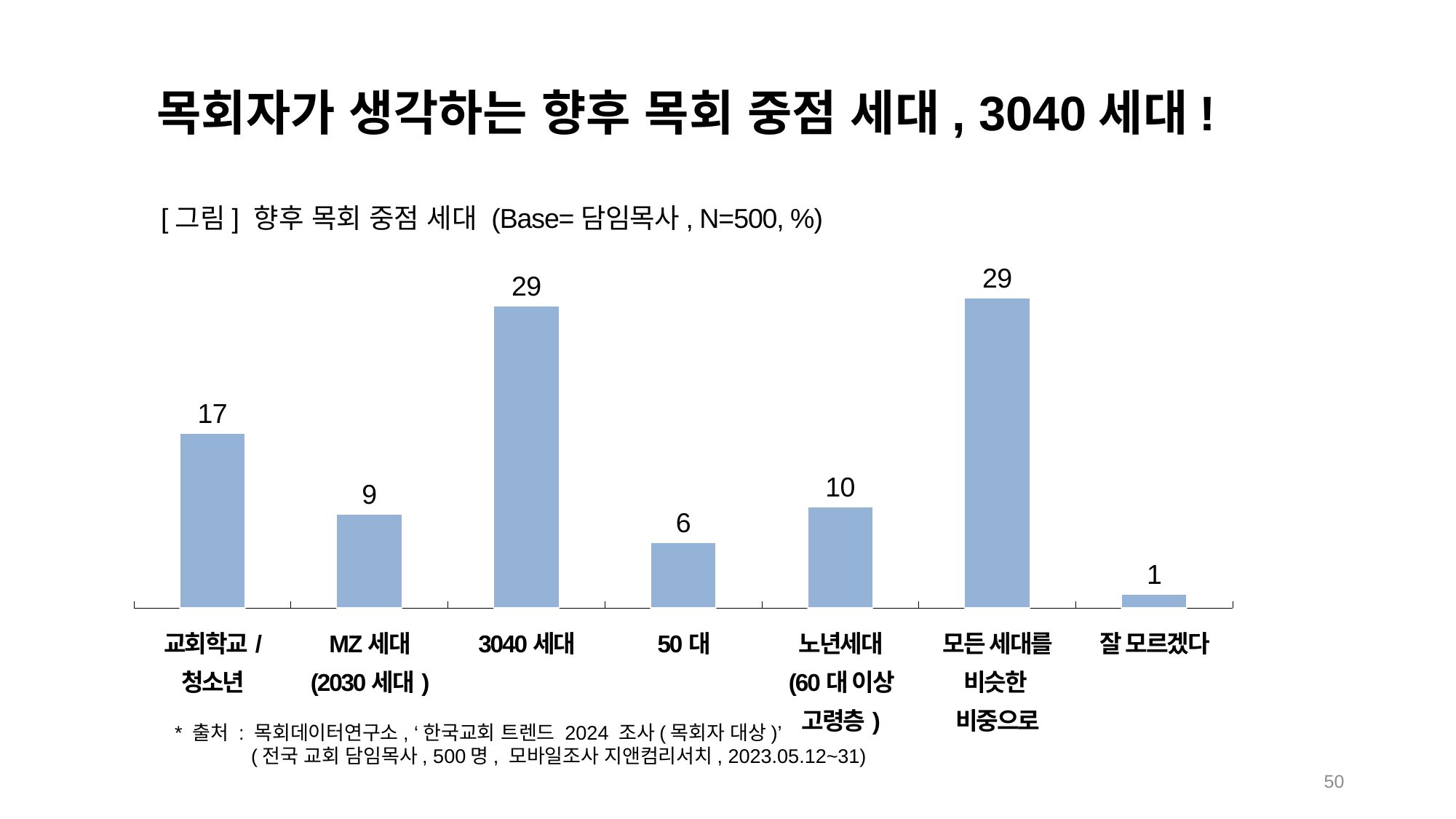

목회자가 생각하는 향후 목회 중점 세대, 3040세대!
[그림] 향후 목회 중점 세대 (Base=담임목사, N=500, %)

### Chart

| Category | 개신교인 |
|---|---|
| 교회학교/ 청소년 | MZ세대 (2030세대) | 3040세대 | 50대 | 노년세대 (60대 이상 고령층) | 모든 세대를 비슷한 비중으로 | 잘 모르겠다 |
| --- | --- | --- | --- | --- | --- | --- |
* 출처 : 목회데이터연구소, ‘한국교회 트렌드 2024 조사(목회자 대상)’
              (전국 교회 담임목사, 500명, 모바일조사 지앤컴리서치, 2023.05.12~31)
50